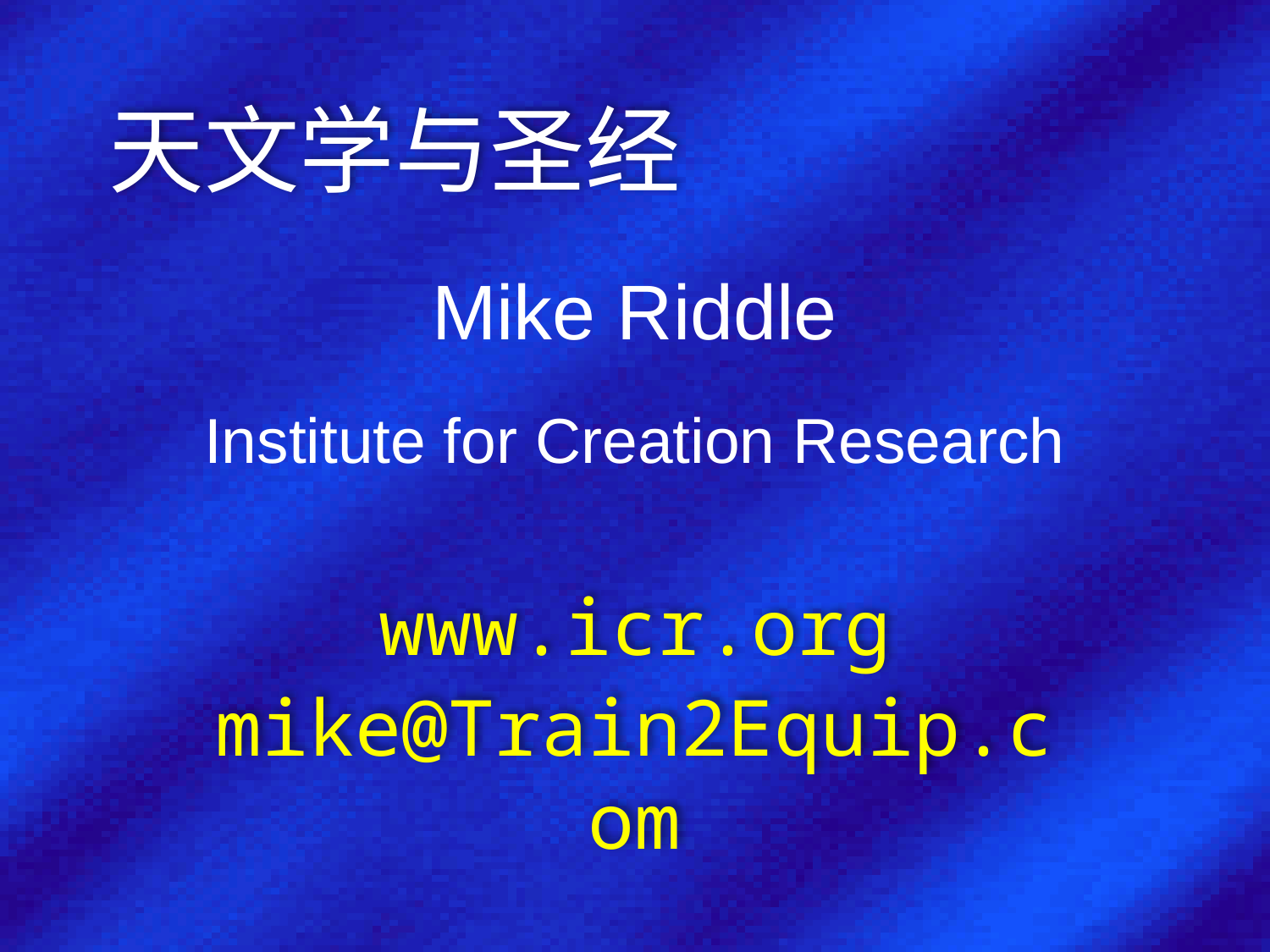

天文学与圣经
Mike Riddle
Institute for Creation Research
www.icr.org
mike@Train2Equip.com